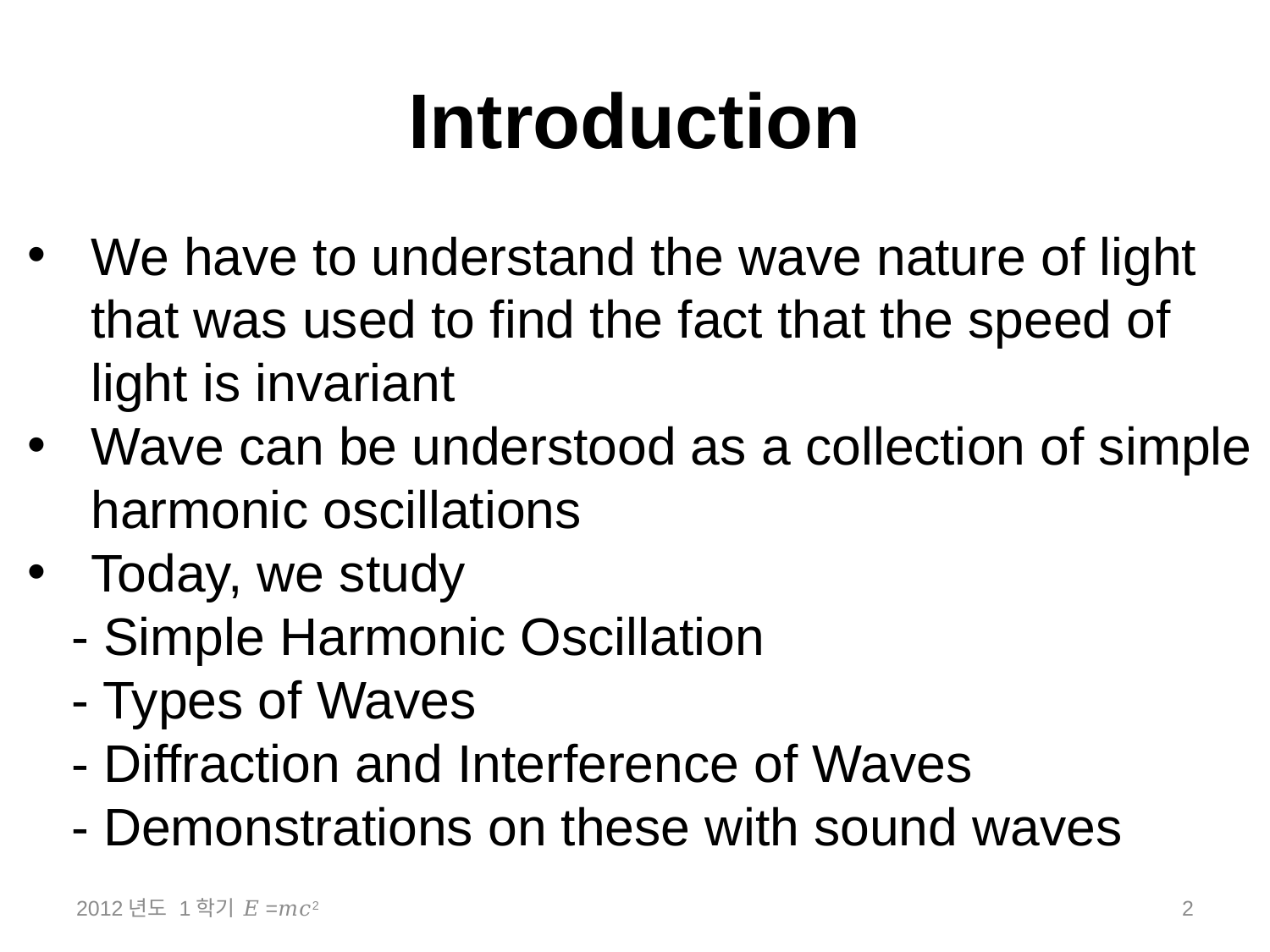

# Introduction
We have to understand the wave nature of light that was used to find the fact that the speed of light is invariant
Wave can be understood as a collection of simple harmonic oscillations
Today, we study
   - Simple Harmonic Oscillation
   - Types of Waves
   - Diffraction and Interference of Waves
   - Demonstrations on these with sound waves
2012년도 1학기 𝐸=𝑚𝑐2
2